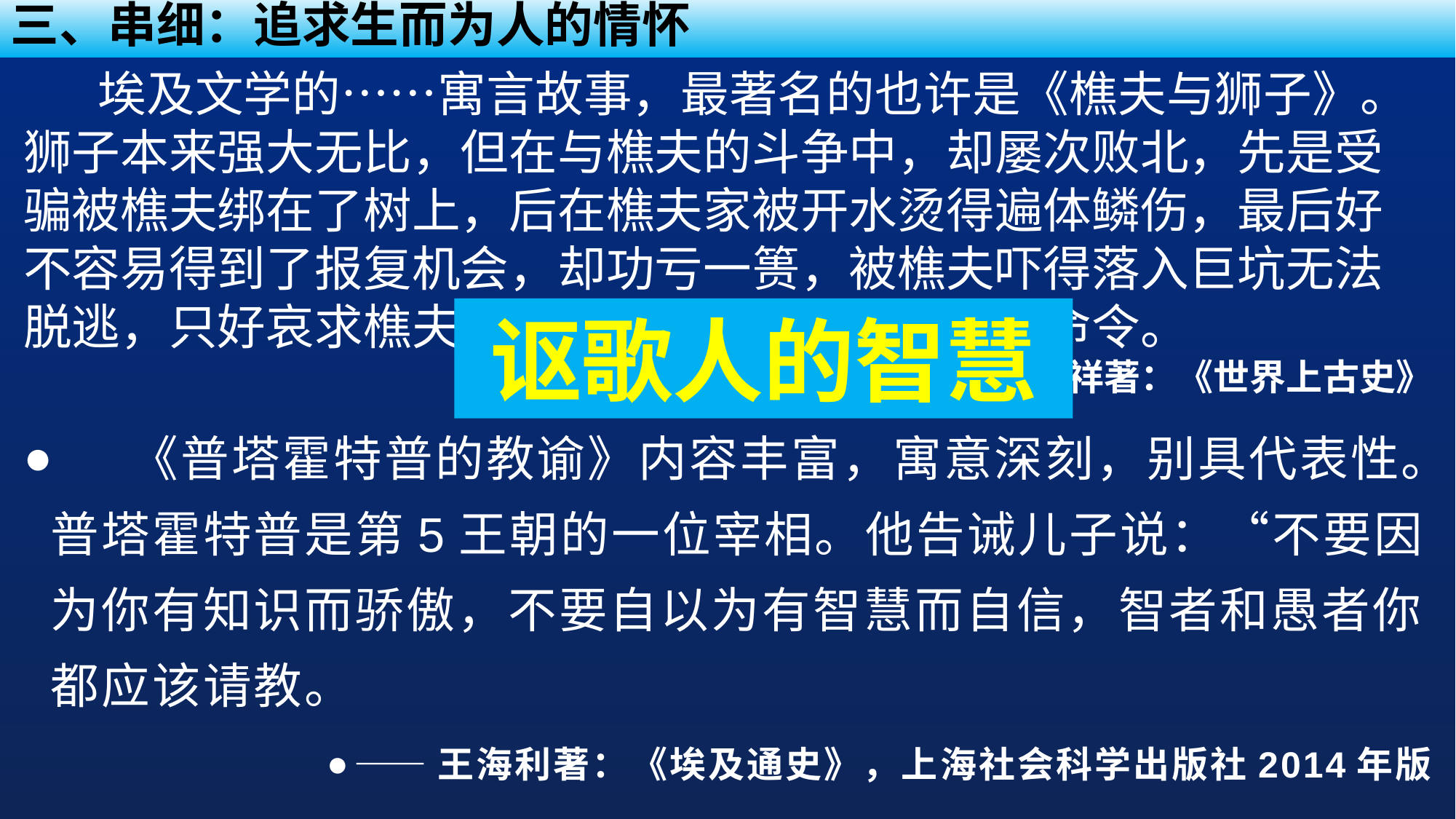

三、串细：追求生而为人的情怀
           埃及文学的……寓言故事，最著名的也许是《樵夫与狮子》。狮子本来强大无比，但在与樵夫的斗争中，却屡次败北，先是受骗被樵夫绑在了树上，后在樵夫家被开水烫得遍体鳞伤，最后好不容易得到了报复机会，却功亏一篑，被樵夫吓得落入巨坑无法脱逃，只好哀求樵夫搭救，从此乖乖地服从人的命令。
——晏绍祥著：《世界上古史》
讴歌人的智慧
     《普塔霍特普的教谕》内容丰富，寓意深刻，别具代表性。普塔霍特普是第5王朝的一位宰相。他告诫儿子说：“不要因为你有知识而骄傲，不要自以为有智慧而自信，智者和愚者你都应该请教。
——王海利著：《埃及通史》，上海社会科学出版社2014年版